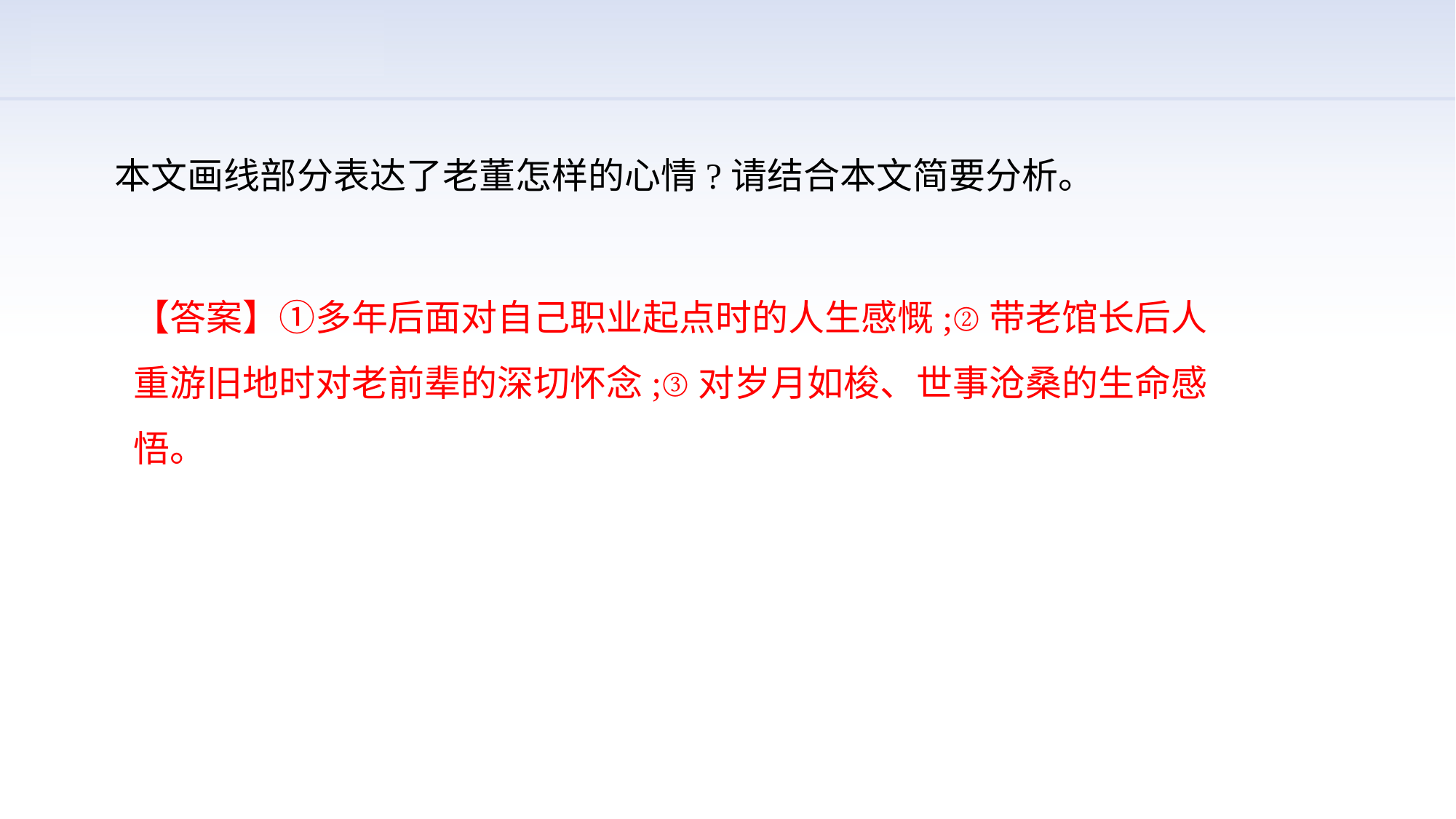

本文画线部分表达了老董怎样的心情?请结合本文简要分析。
【答案】①多年后面对自己职业起点时的人生感慨;②带老馆长后人重游旧地时对老前辈的深切怀念;③对岁月如梭、世事沧桑的生命感悟。